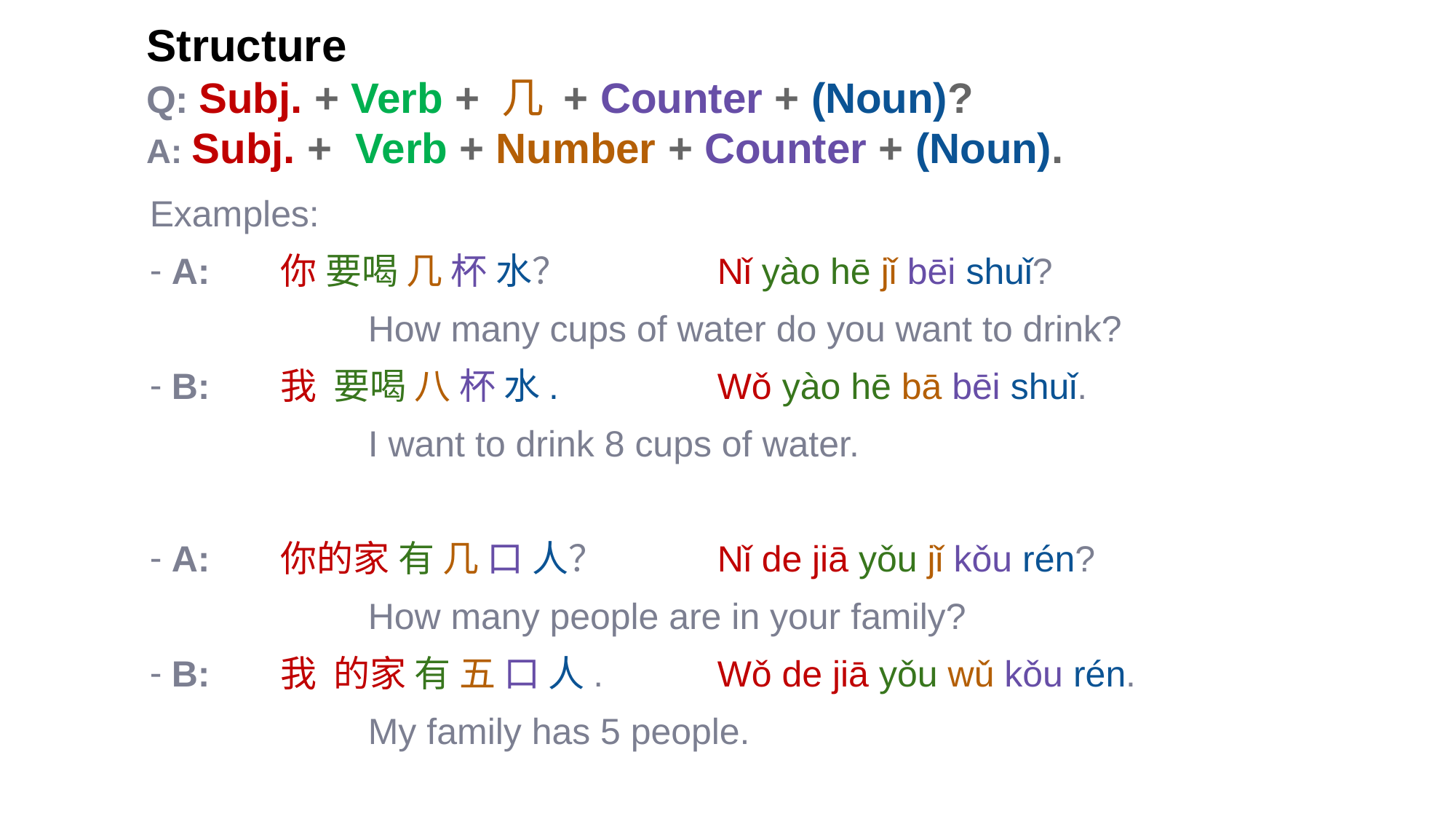

# Structure Q: Subj. + Verb + 几 + Counter + (Noun)?
A: Subj. +  Verb + Number + Counter + (Noun).
Examples:
A: 	你 要喝 几 杯 水？		Nǐ yào hē jǐ bēi shuǐ?
		How many cups of water do you want to drink?
B: 	我  要喝 八 杯 水.		Wǒ yào hē bā bēi shuǐ.
		I want to drink 8 cups of water.

A: 	你的家 有 几 口 人？		Nǐ de jiā yǒu jǐ kǒu rén?
		How many people are in your family?
B: 	我  的家 有 五 口 人.		Wǒ de jiā yǒu wǔ kǒu rén.
		My family has 5 people.